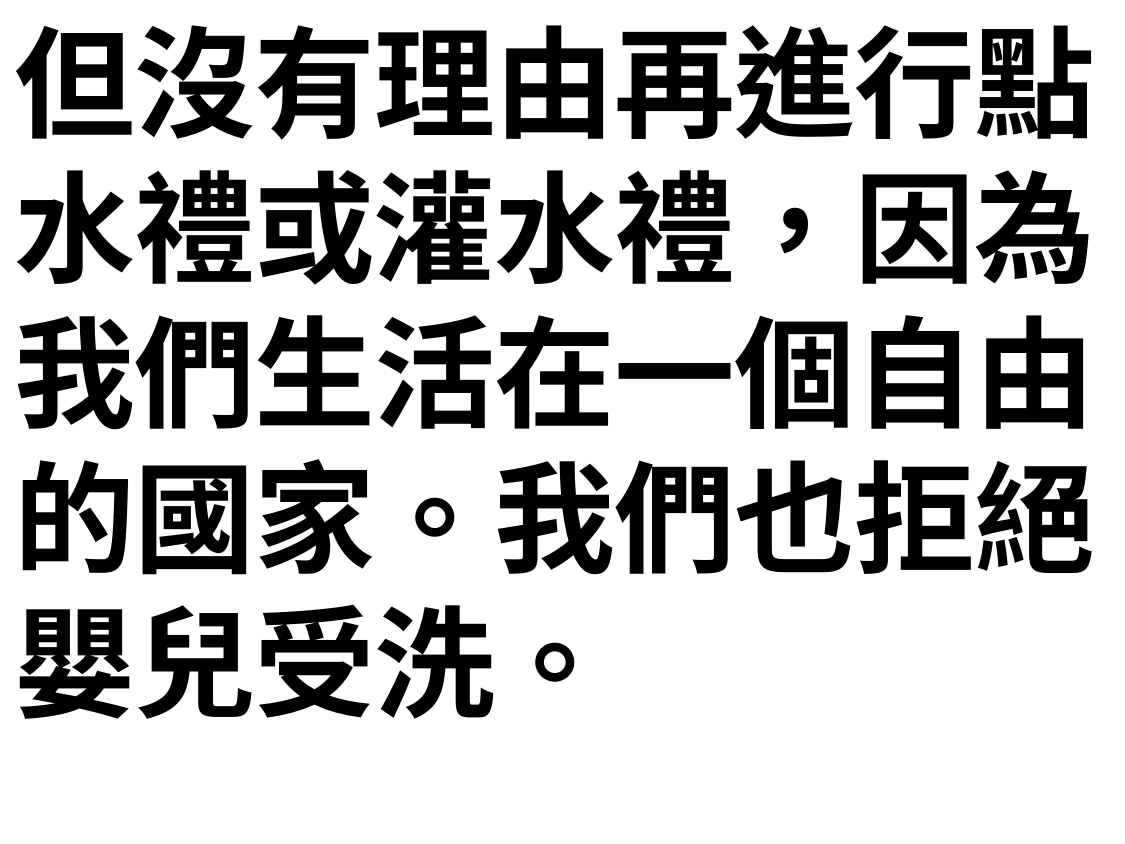

但沒有理由再進行點水禮或灌水禮，因為我們生活在一個自由的國家。我們也拒絕嬰兒受洗。